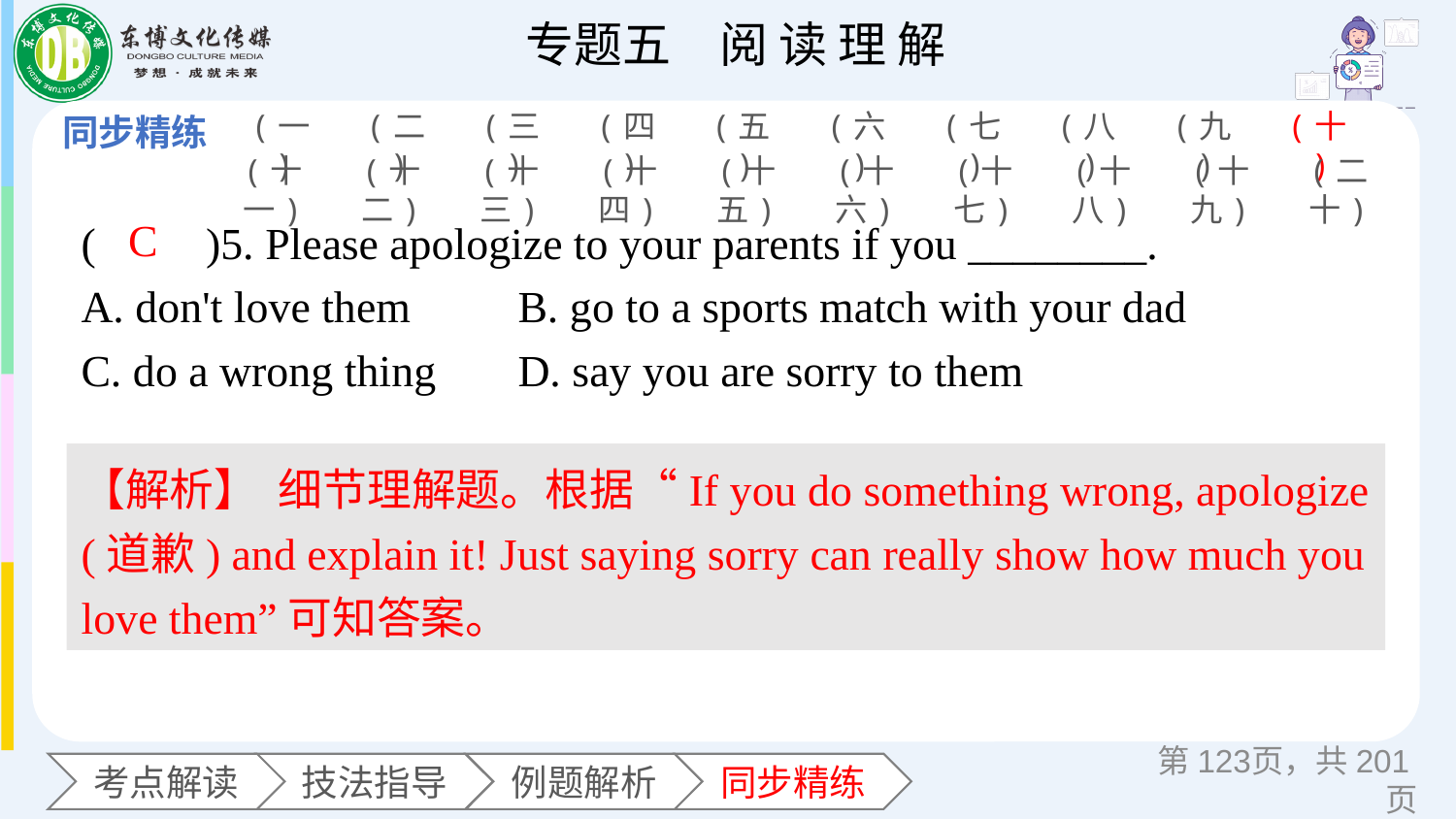

(一)
(二)
(三)
(四)
(五)
(六)
(七)
(八)
(九)
(十)
(十一)
(十二)
(十三)
(十四)
(十五)
(十六)
(十七)
(十八)
(十九)
(二十)
(　　)5. Please apologize to your parents if you ________.
A. don't love them    	B. go to a sports match with your dad
C. do a wrong thing    	D. say you are sorry to them
C
【解析】  细节理解题。根据“If you do something wrong, apologize
(道歉) and explain it! Just saying sorry can really show how much you love them”可知答案。
第123页，共201页